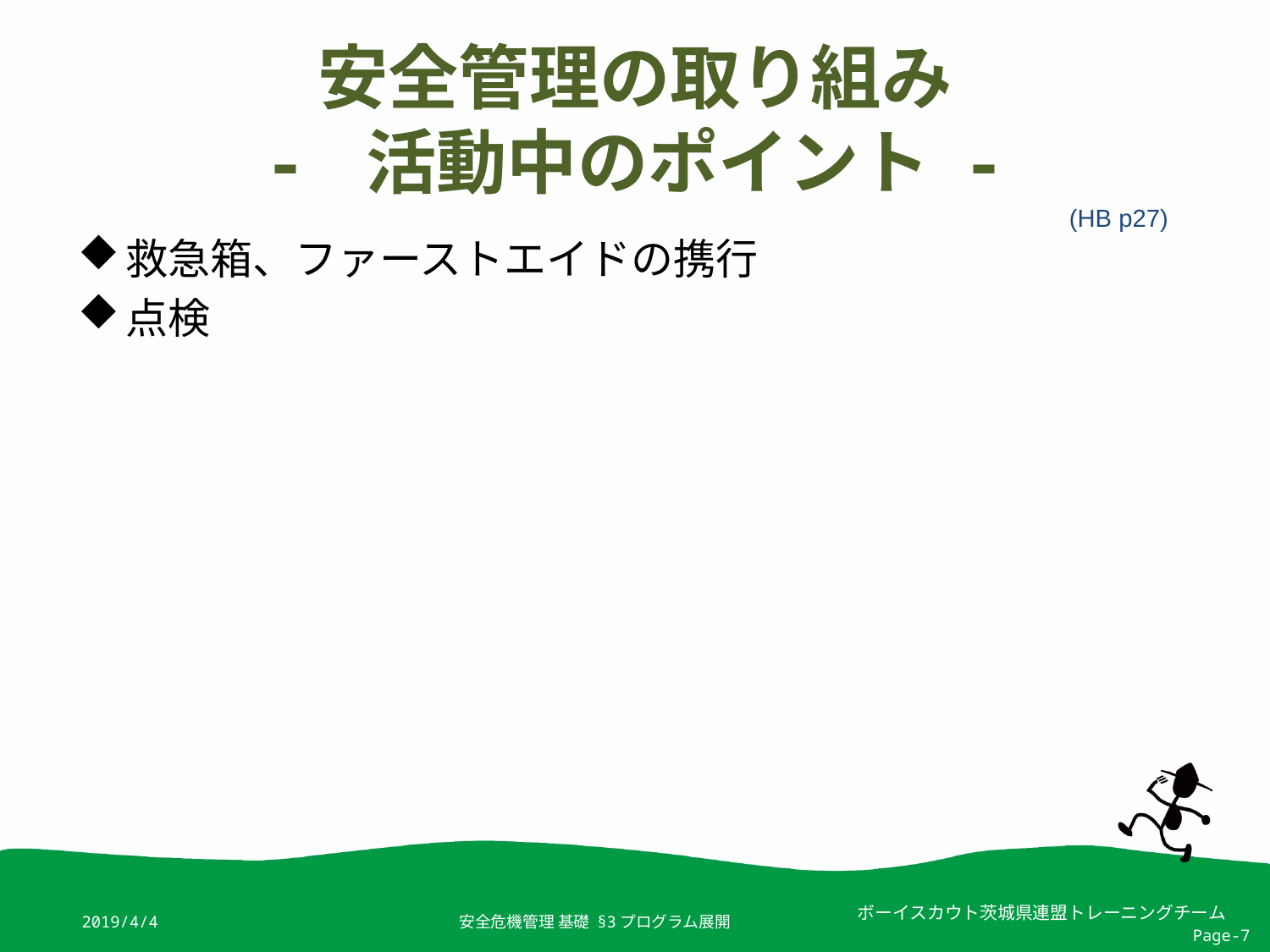

# 安全管理の取り組み - 活動中のポイント -
(HB p27)
救急箱、ファーストエイドの携行
点検

2019/4/4
安全危機管理 基礎 §3プログラム展開
Page-7